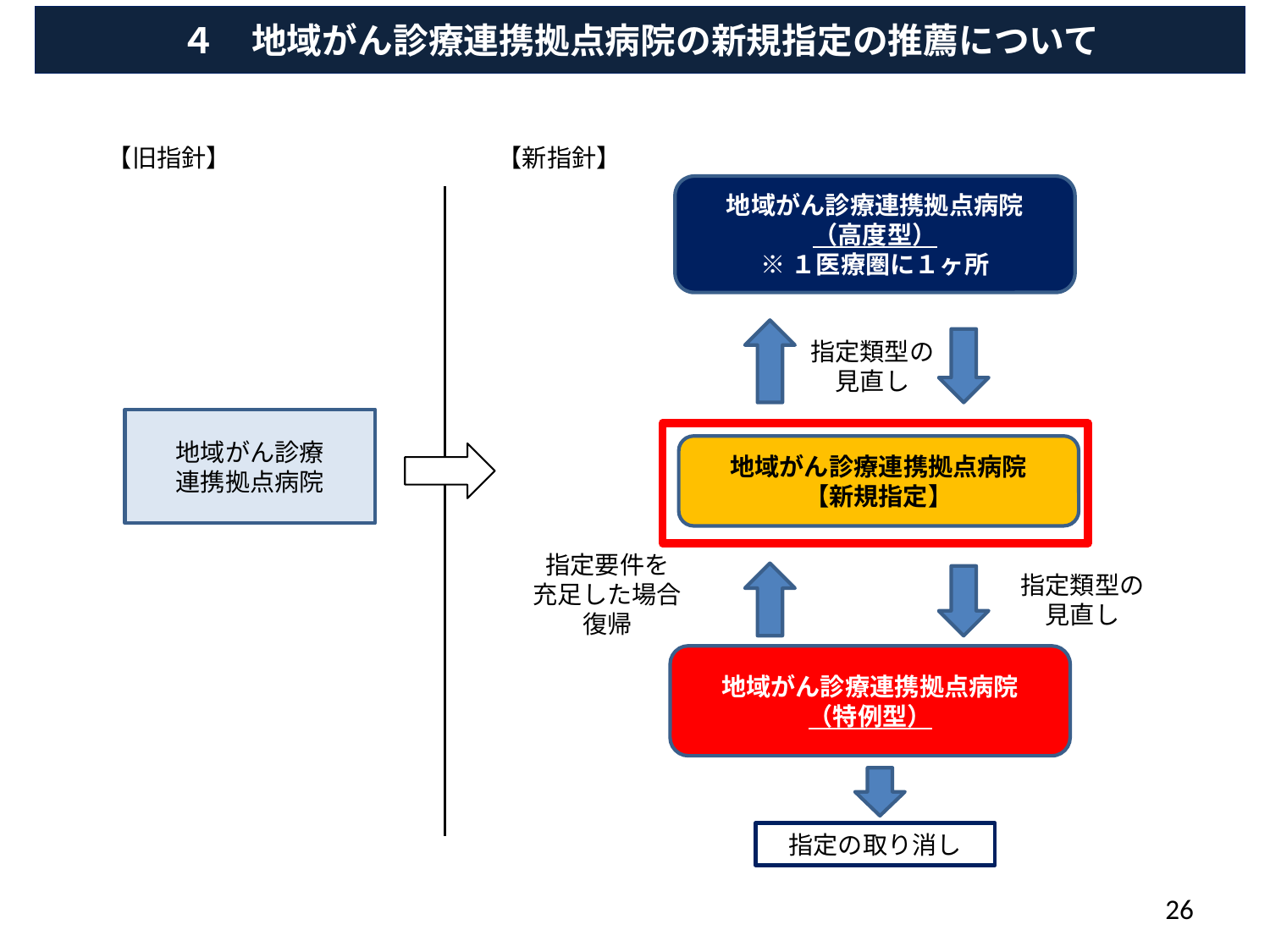

４　地域がん診療連携拠点病院の新規指定の推薦について
【旧指針】
【新指針】
地域がん診療連携拠点病院
（高度型）
※１医療圏に１ヶ所

指定類型の
見直し
地域がん診療
連携拠点病院

地域がん診療連携拠点病院
【新規指定】

指定要件を
充足した場合
復帰

指定類型の
見直し

地域がん診療連携拠点病院
（特例型）

指定の取り消し
26